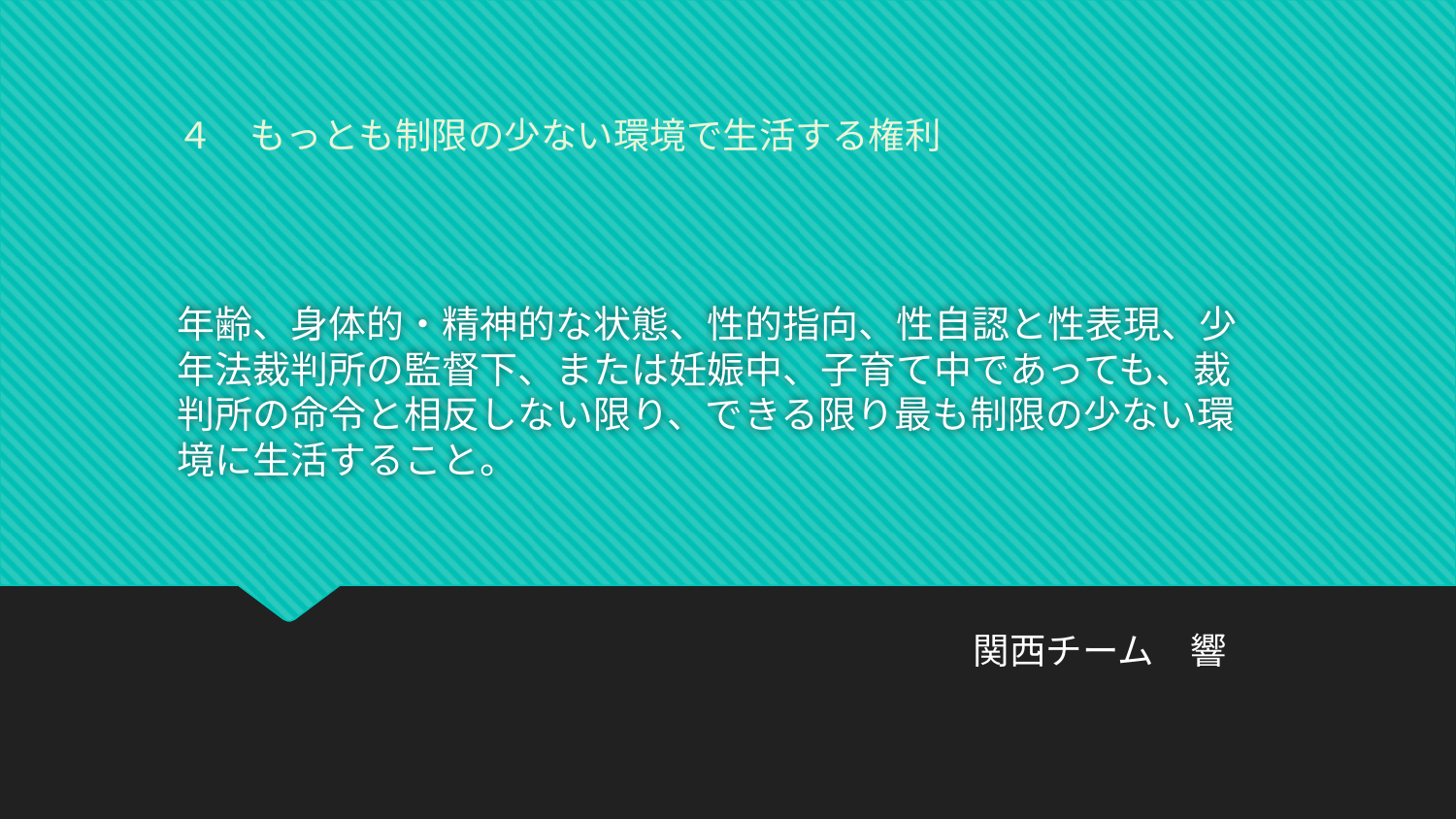

４　もっとも制限の少ない環境で生活する権利
# 年齢、身体的・精神的な状態、性的指向、性自認と性表現、少年法裁判所の監督下、または妊娠中、子育て中であっても、裁判所の命令と相反しない限り、できる限り最も制限の少ない環境に生活すること。
関西チーム　響